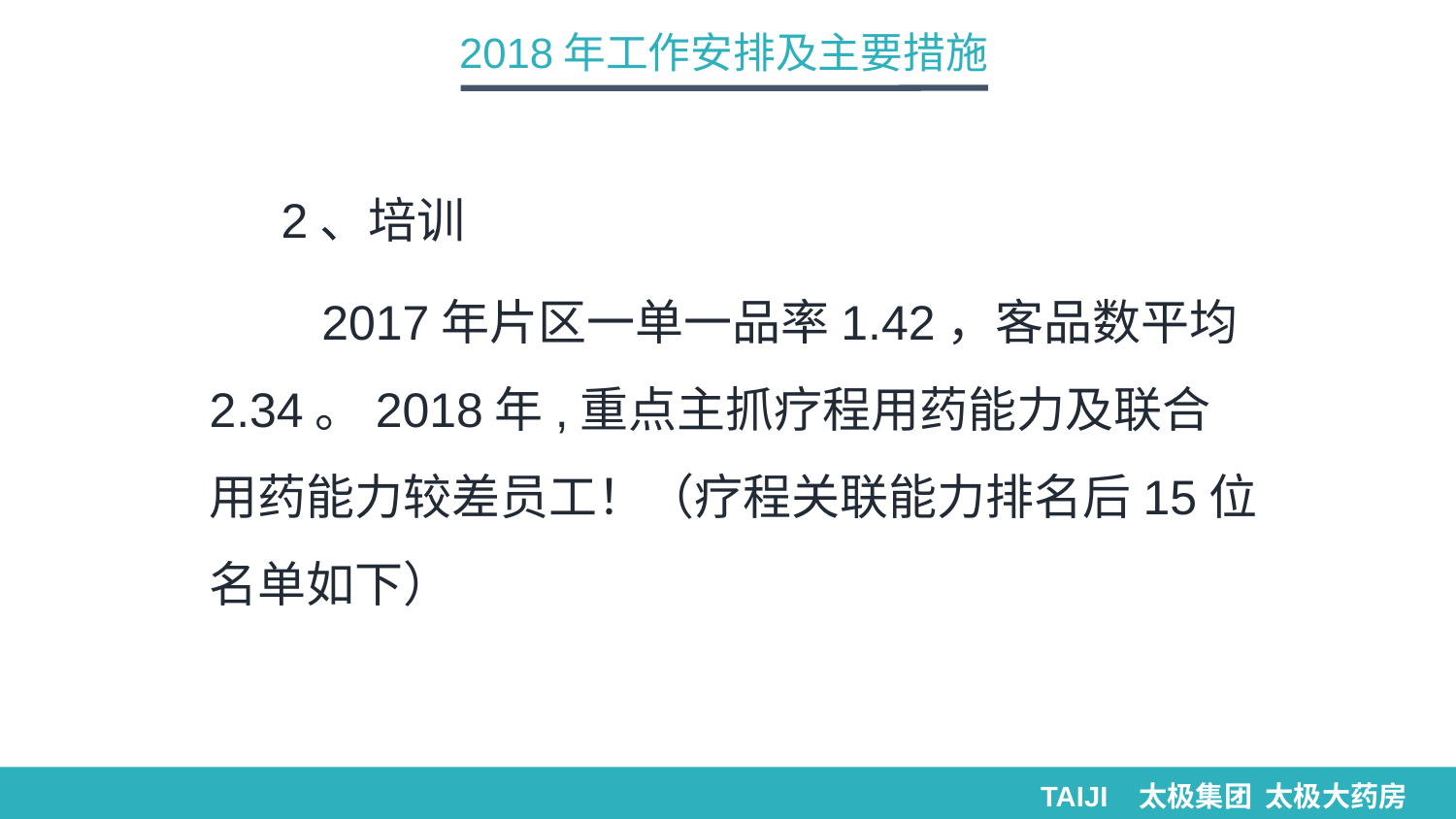

2018年工作安排及主要措施
2、培训
   2017年片区一单一品率1.42，客品数平均2.34。2018年,重点主抓疗程用药能力及联合用药能力较差员工！（疗程关联能力排名后15位名单如下）

TAIJI   太极集团  太极大药房